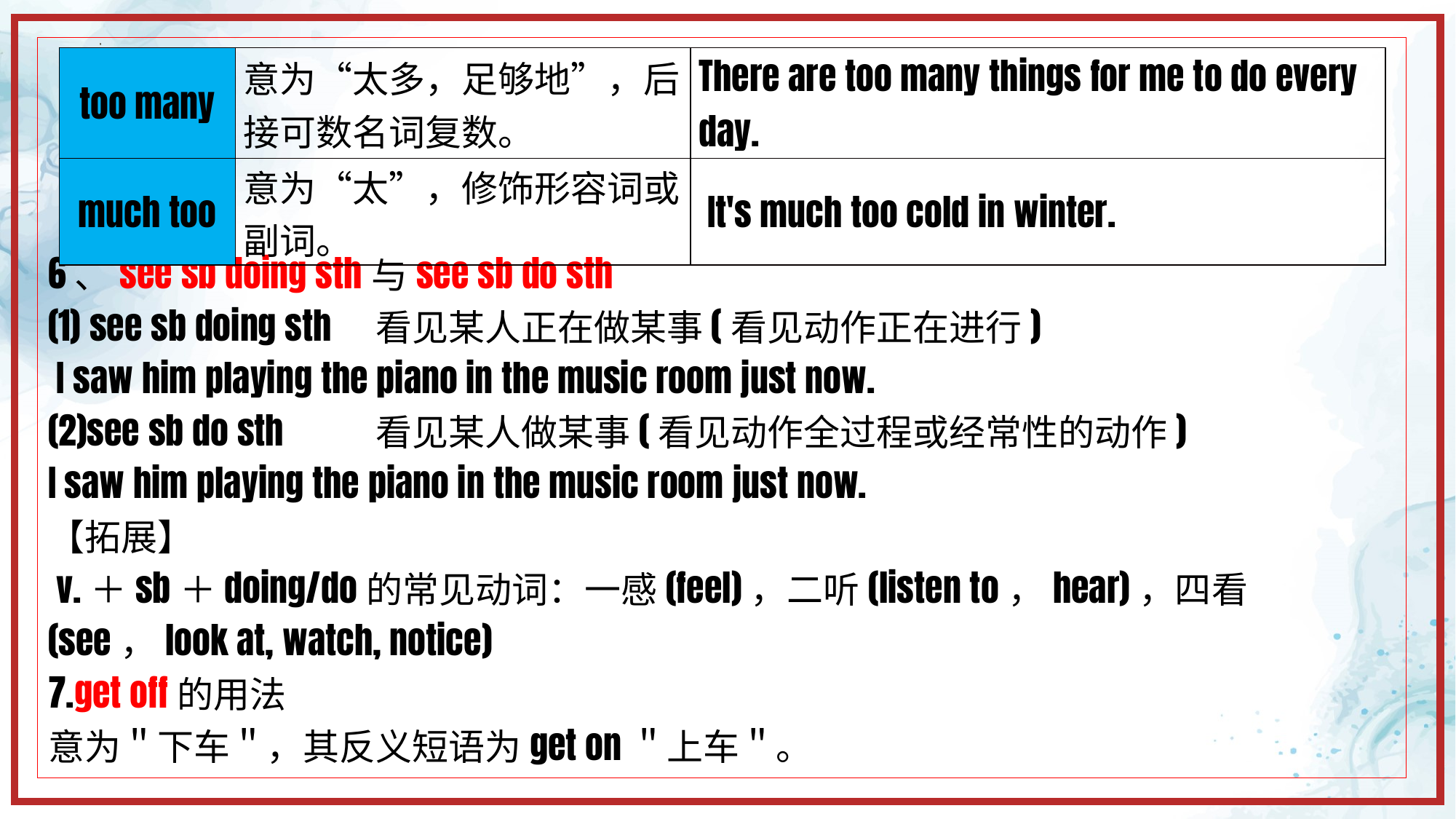

6、see sb doing sth与see sb do sth
(1) see sb doing sth 	看见某人正在做某事(看见动作正在进行)
 I saw him playing the piano in the music room just now.
(2)see sb do sth	看见某人做某事(看见动作全过程或经常性的动作)
I saw him playing the piano in the music room just now.
【拓展】
 v.＋sb＋doing/do的常见动词：一感(feel)，二听(listen to，hear)，四看(see，look at, watch, notice)
7.get off的用法
意为＂下车＂，其反义短语为get on＂上车＂。
| too many | 意为“太多，足够地”，后接可数名词复数。 | There are too many things for me to do every day. |
| --- | --- | --- |
| much too | 意为“太”，修饰形容词或副词。 | It's much too cold in winter. |